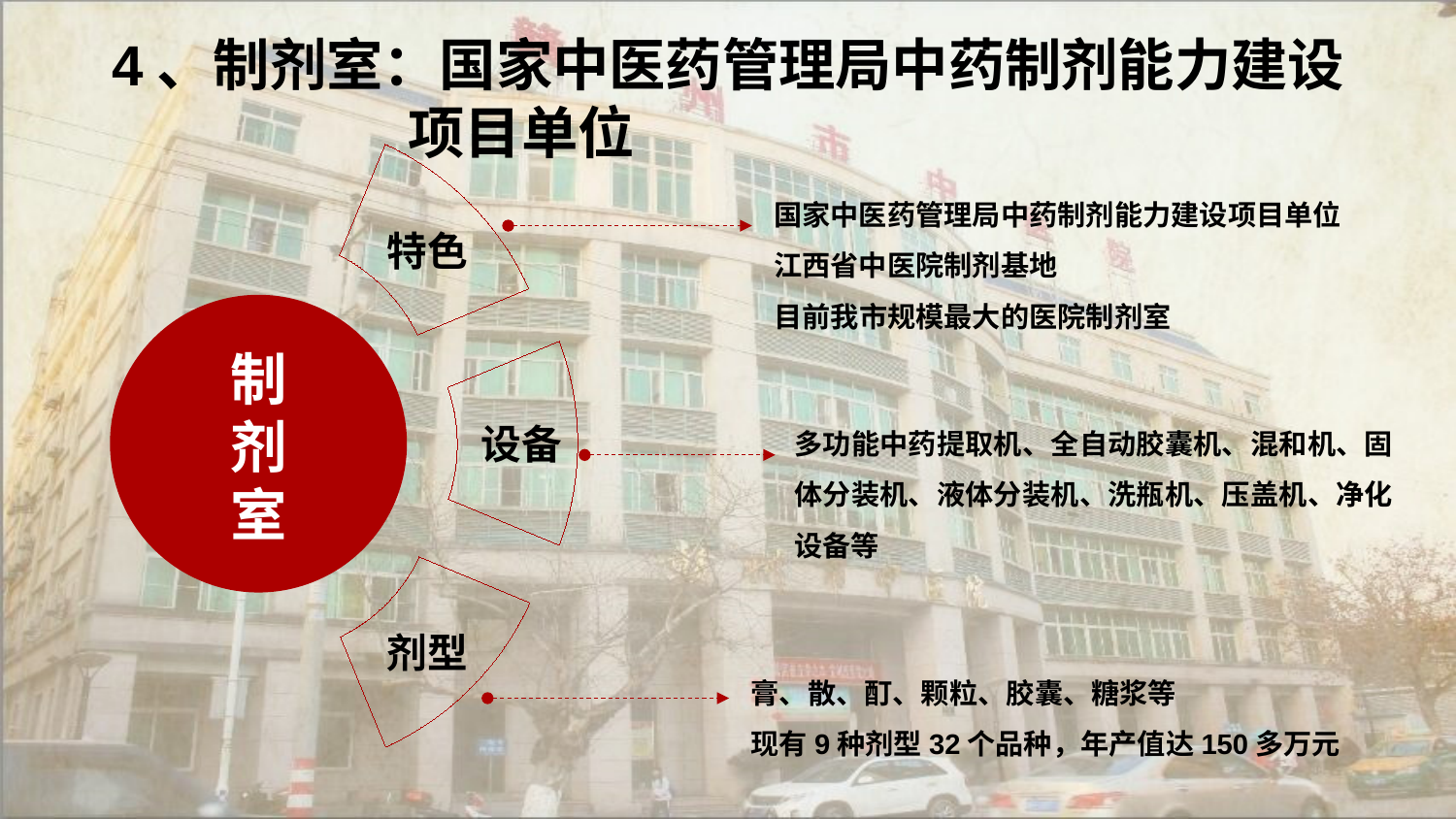

4、制剂室：国家中医药管理局中药制剂能力建设
                      项目单位

特色
国家中医药管理局中药制剂能力建设项目单位
江西省中医院制剂基地
目前我市规模最大的医院制剂室

制
剂
室

设备
多功能中药提取机、全自动胶囊机、混和机、固体分装机、液体分装机、洗瓶机、压盖机、净化设备等

剂型
膏、散、酊、颗粒、胶囊、糖浆等
现有9种剂型32个品种，年产值达150多万元